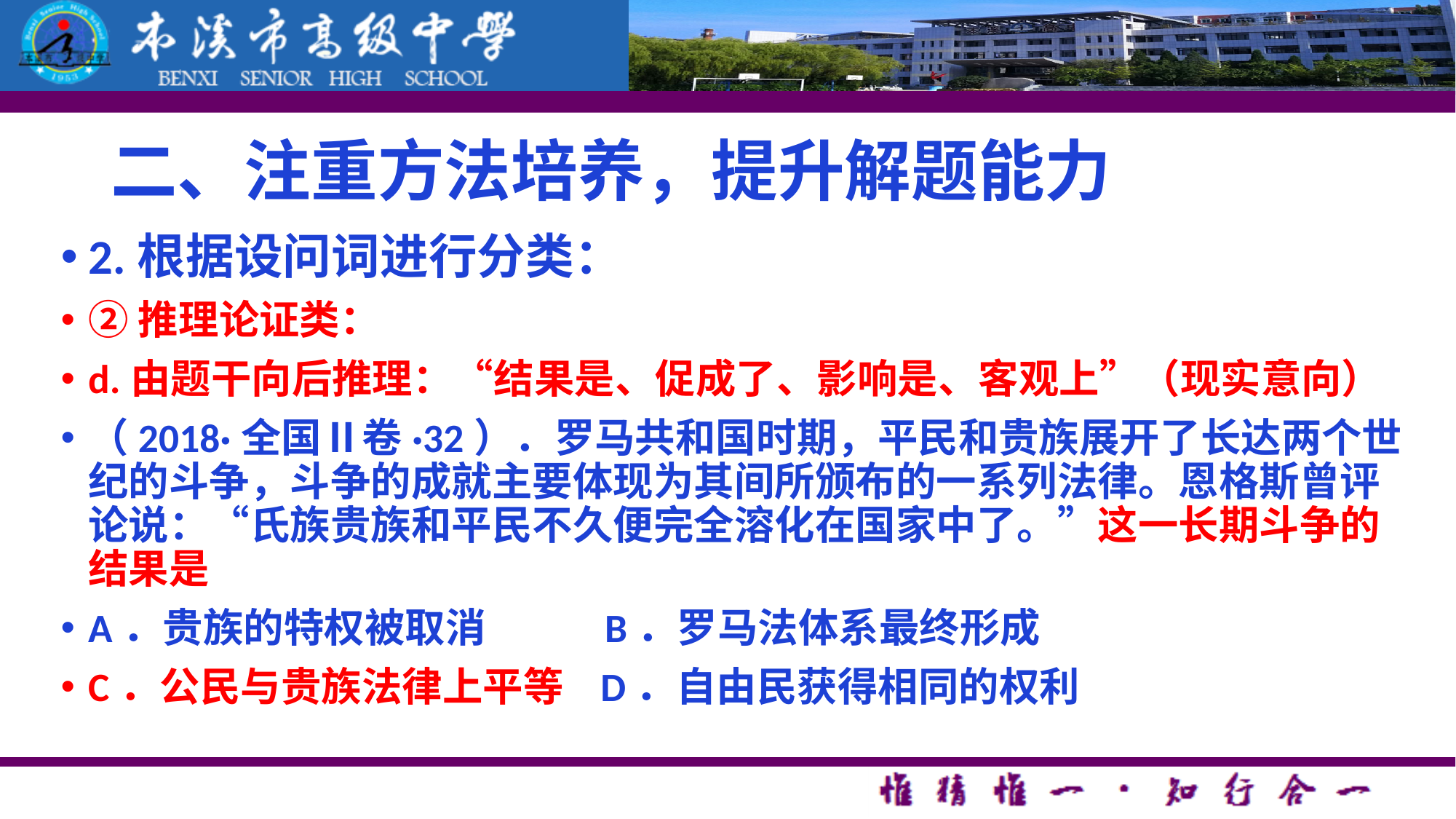

# 二、注重方法培养，提升解题能力
2.根据设问词进行分类：
②推理论证类：
d.由题干向后推理：“结果是、促成了、影响是、客观上”（现实意向）
（2018·全国Ⅱ卷·32）．罗马共和国时期，平民和贵族展开了长达两个世纪的斗争，斗争的成就主要体现为其间所颁布的一系列法律。恩格斯曾评论说：“氏族贵族和平民不久便完全溶化在国家中了。”这一长期斗争的结果是
A．贵族的特权被取消            B．罗马法体系最终形成
C．公民与贵族法律上平等   D．自由民获得相同的权利